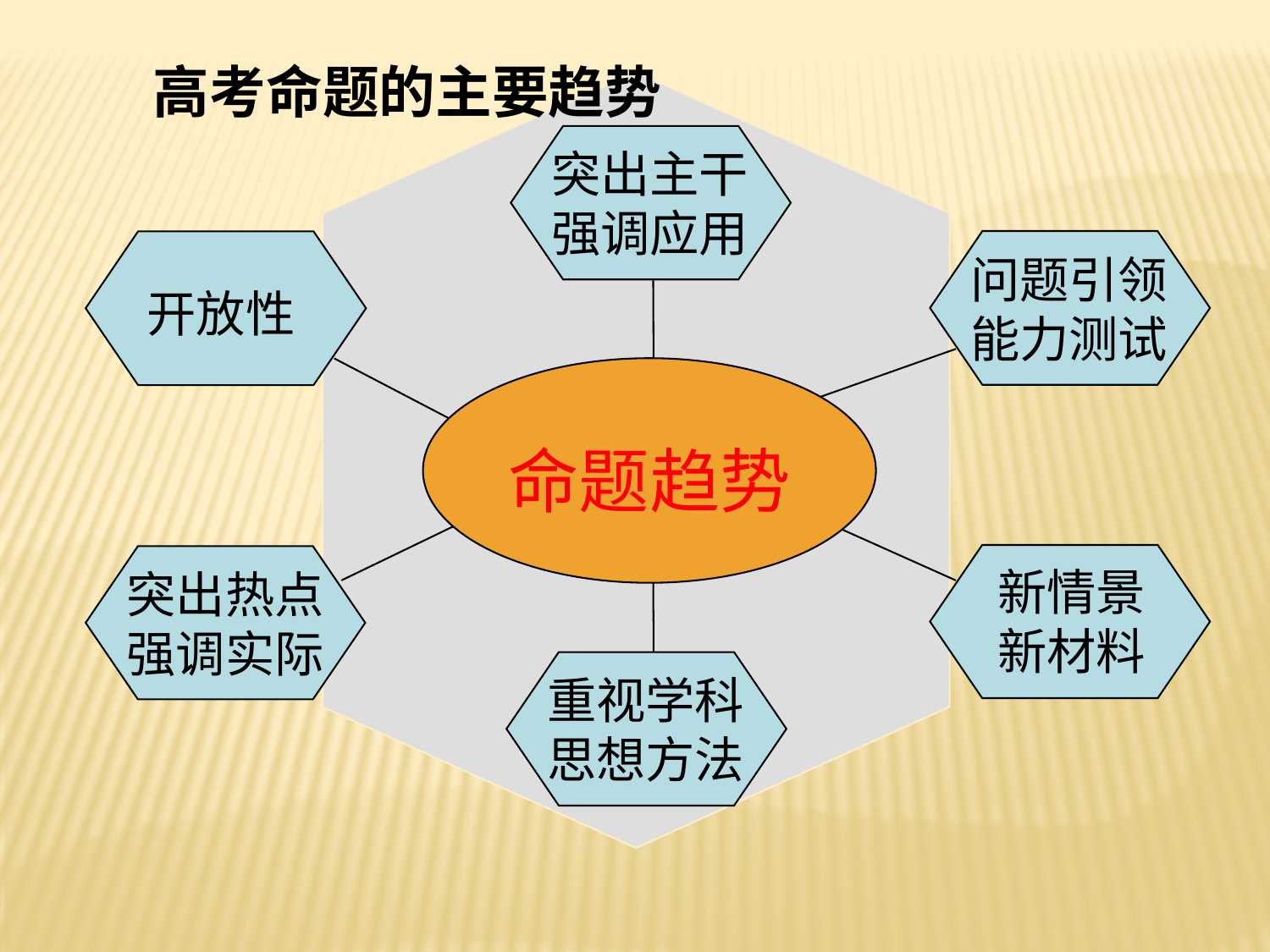

高考命题的主要趋势

突出主干
强调应用

问题引领
能力测试

命题趋势

新情景
新材料

突出热点
强调实际

重视学科
思想方法
开放性